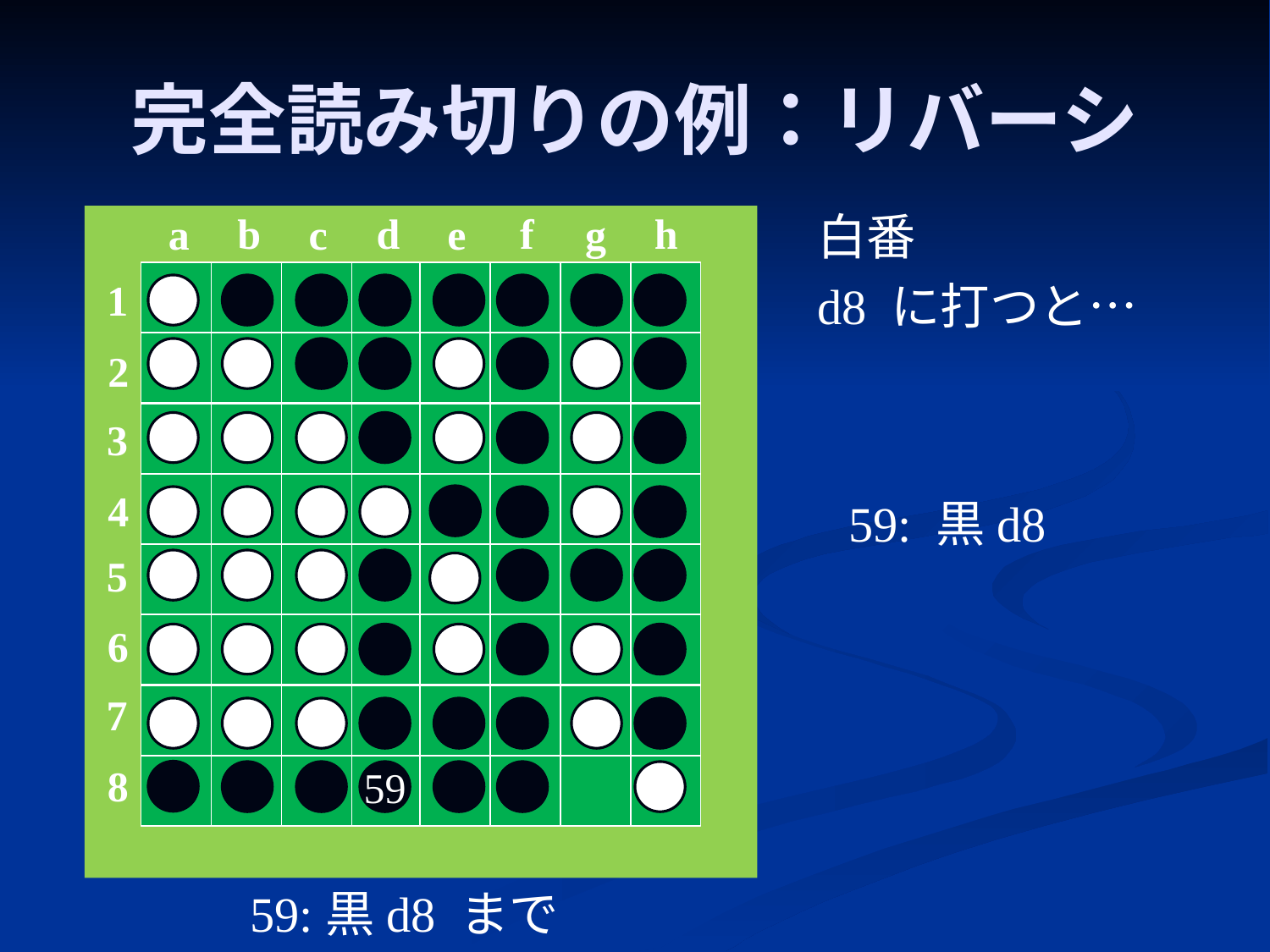

# 完全読み切りの例：リバーシ
白番
d8 に打つと…

d
h
b
f
c
g
a
e

1
2
3
4
●
5

6
7
8
●

●
●
●
●
●
●
●

●
●

●

●

●

●

●

●

●
59: 黒d8

●
●
●
●

●

●

●

●
●
●

●
●
●
59
●
●

59:黒d8 まで